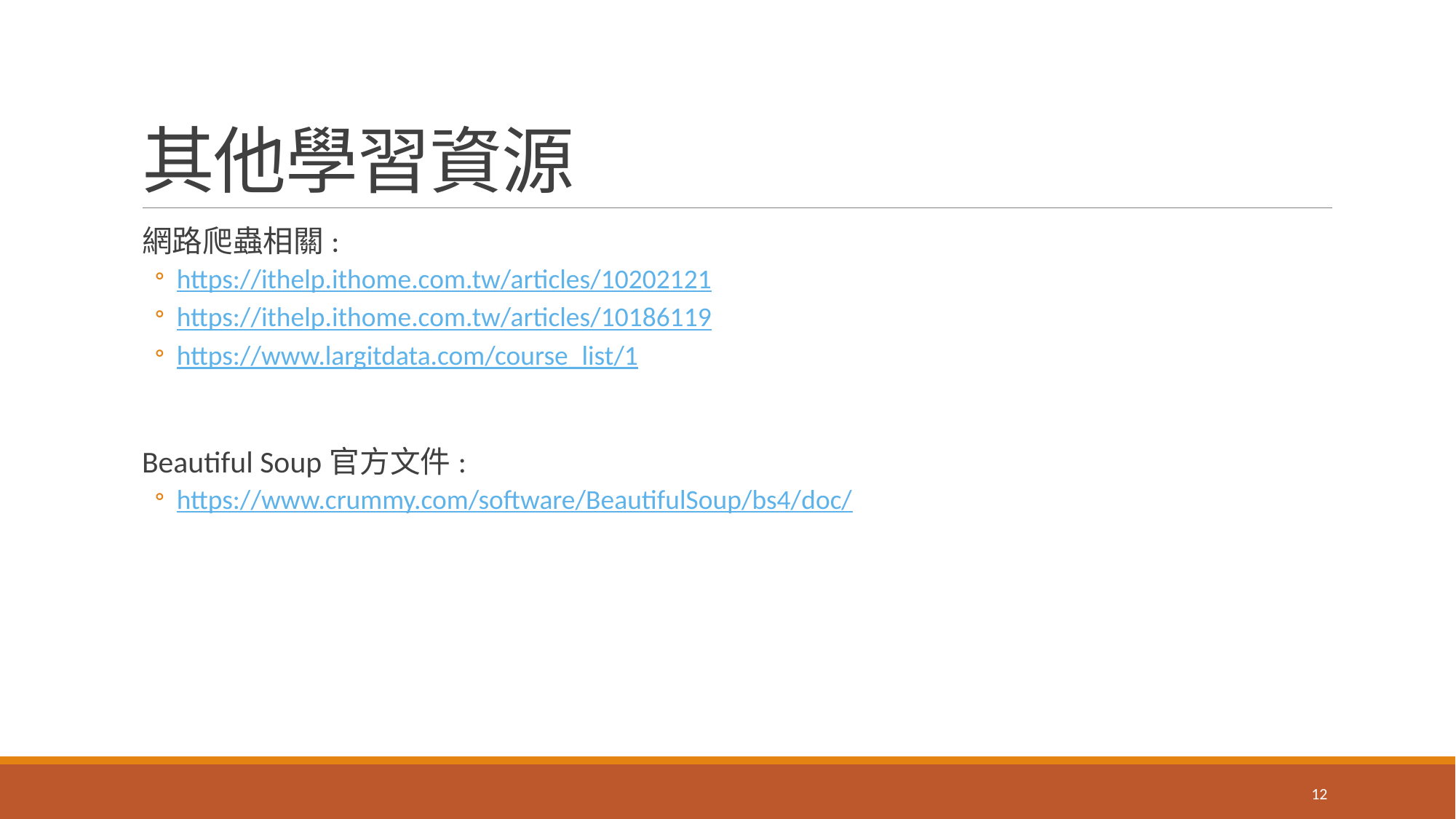

# 其他學習資源
網路爬蟲相關:
https://ithelp.ithome.com.tw/articles/10202121
https://ithelp.ithome.com.tw/articles/10186119
https://www.largitdata.com/course_list/1

Beautiful Soup官方文件:
https://www.crummy.com/software/BeautifulSoup/bs4/doc/

12